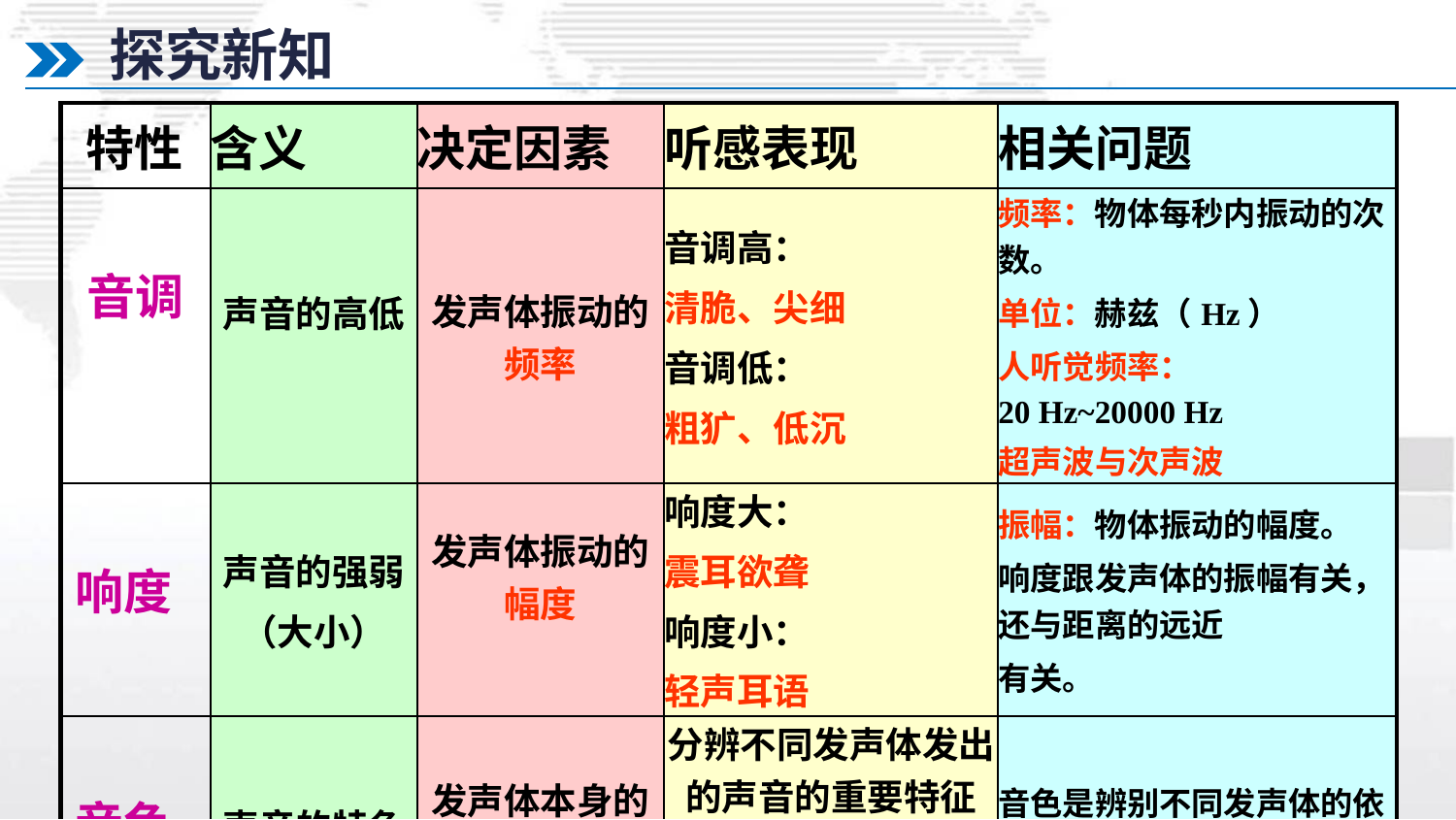

# 探究新知
| 特性 | 含义 | 决定因素 | 听感表现 | 相关问题 |
| --- | --- | --- | --- | --- |
| 音调 | 声音的高低 | 发声体振动的频率 | 音调高： 清脆、尖细 音调低： 粗犷、低沉 | 频率：物体每秒内振动的次数。 单位：赫兹（Hz） 人听觉频率： 20 Hz~20000 Hz 超声波与次声波 |
| 响度 | 声音的强弱 （大小） | 发声体振动的幅度 | 响度大： 震耳欲聋 响度小： 轻声耳语 | 振幅：物体振动的幅度。 响度跟发声体的振幅有关，还与距离的远近 有关。 |
| 音色 | 声音的特色 | 发声体本身的材料、结构 | 分辨不同发声体发出的声音的重要特征 “闻其声而知其人” | 音色是辨别不同发声体的依据。 |